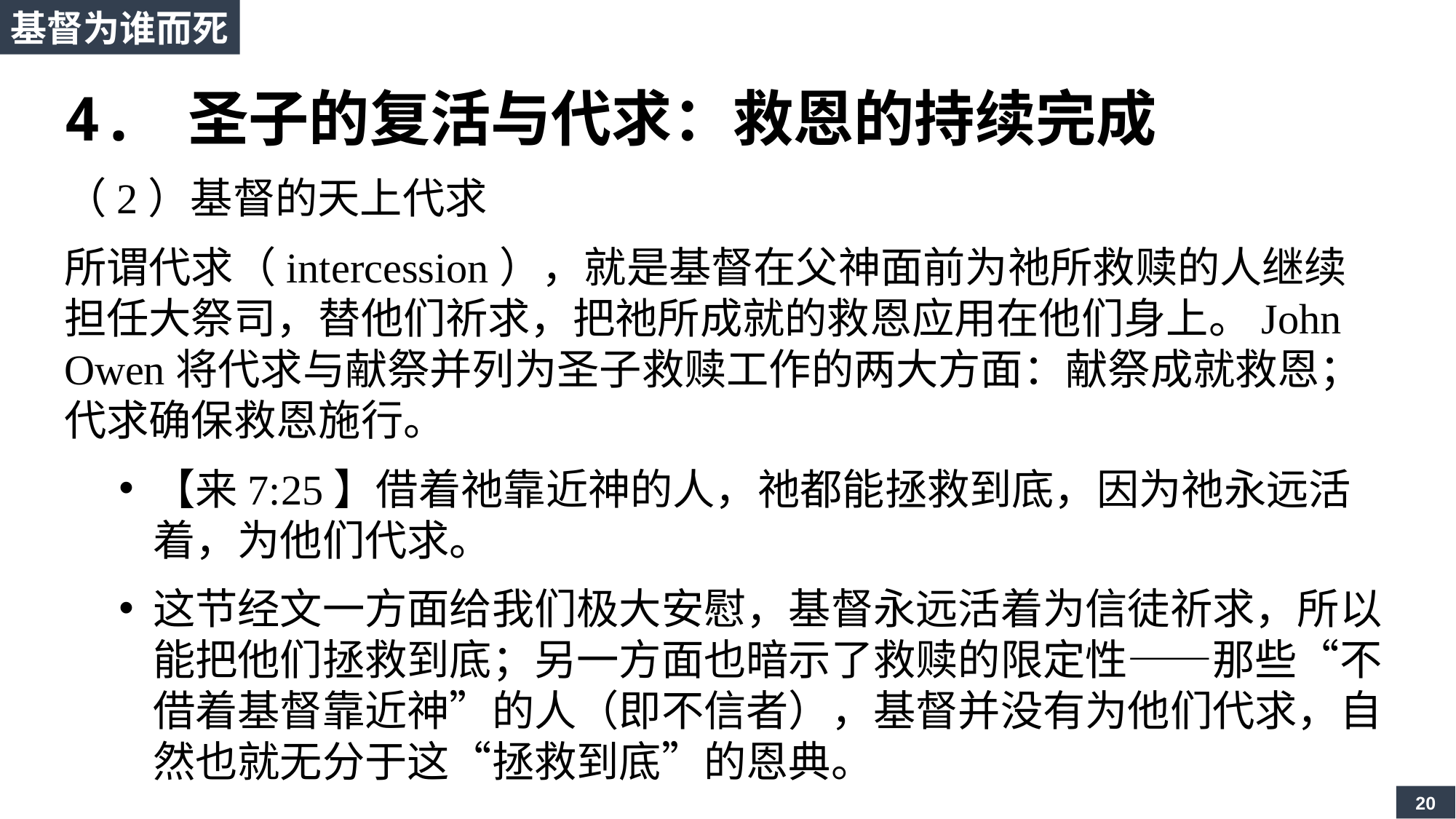

基督为谁而死
4. 圣子的复活与代求：救恩的持续完成
（2）基督的天上代求
所谓代求（intercession），就是基督在父神面前为祂所救赎的人继续担任大祭司，替他们祈求，把祂所成就的救恩应用在他们身上。John Owen将代求与献祭并列为圣子救赎工作的两大方面：献祭成就救恩；代求确保救恩施行。
【来7:25】借着祂靠近神的人，祂都能拯救到底，因为祂永远活着，为他们代求。
这节经文一方面给我们极大安慰，基督永远活着为信徒祈求，所以能把他们拯救到底；另一方面也暗示了救赎的限定性——那些“不借着基督靠近神”的人（即不信者），基督并没有为他们代求，自然也就无分于这“拯救到底”的恩典。
20